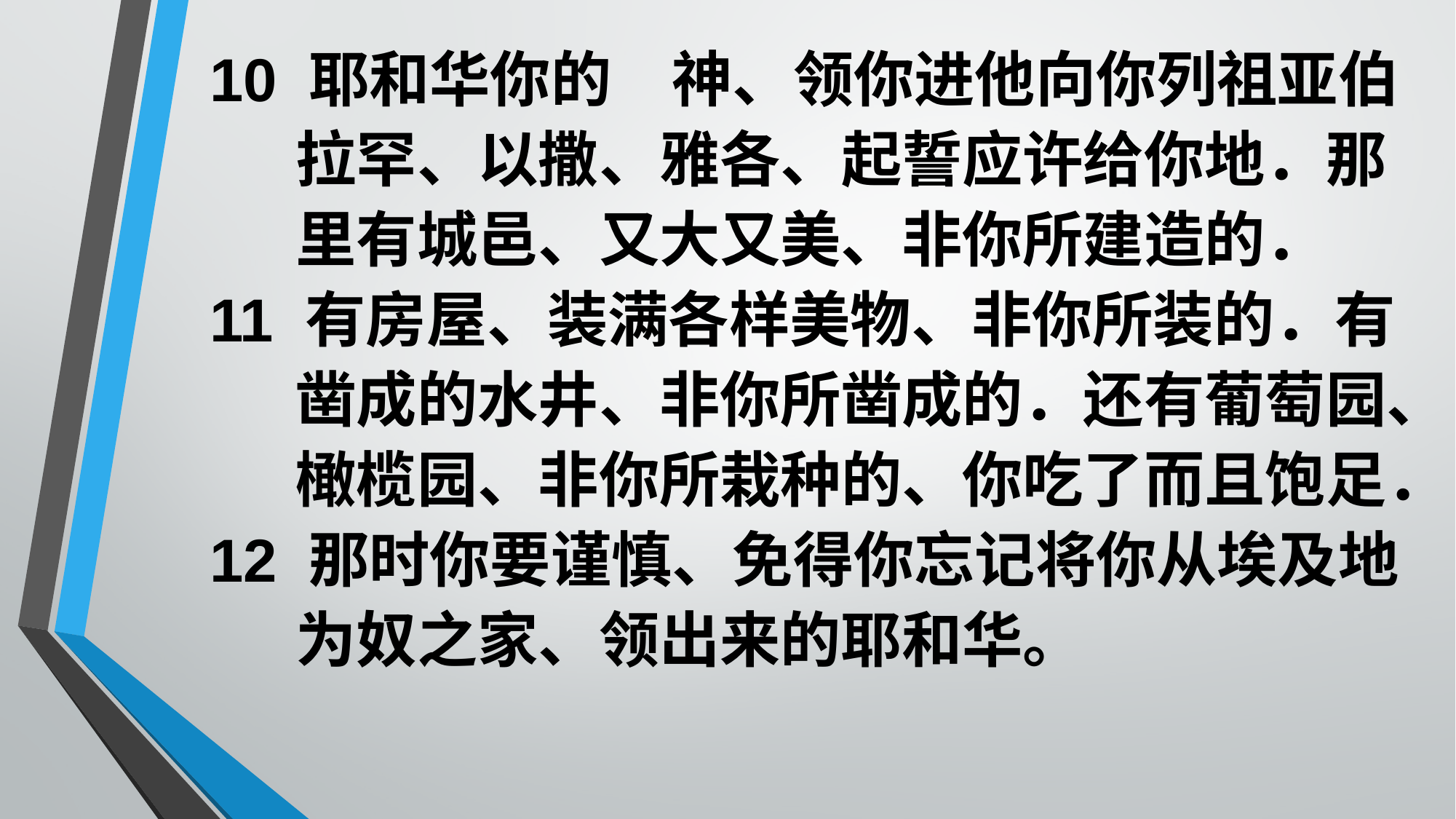

10 耶和华你的　神、领你进他向你列祖亚伯拉罕、以撒、雅各、起誓应许给你地．那里有城邑、又大又美、非你所建造的．
11 有房屋、装满各样美物、非你所装的．有凿成的水井、非你所凿成的．还有葡萄园、橄榄园、非你所栽种的、你吃了而且饱足．
12 那时你要谨慎、免得你忘记将你从埃及地为奴之家、领出来的耶和华。